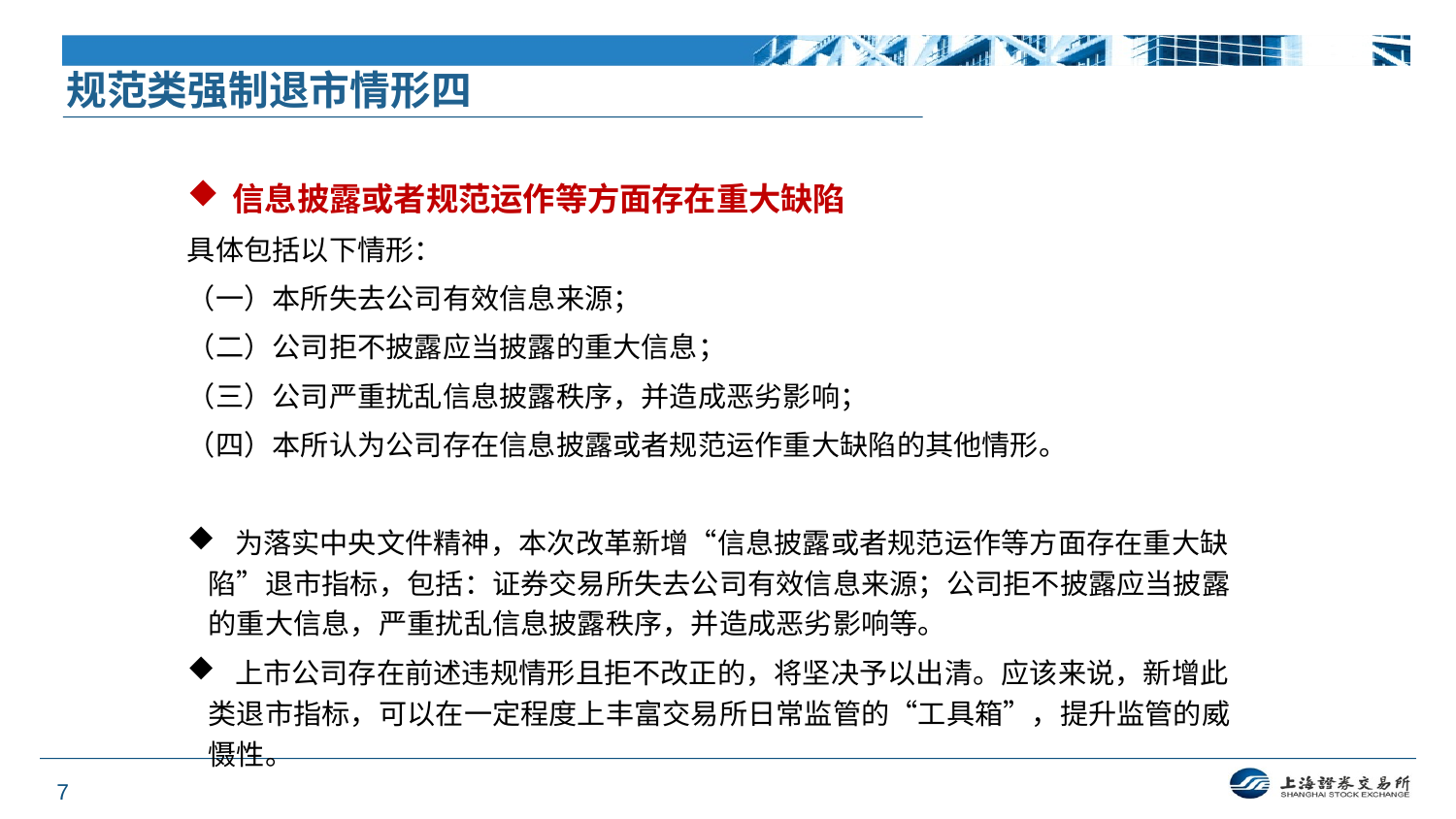

规范类强制退市情形四
信息披露或者规范运作等方面存在重大缺陷
具体包括以下情形：
（一）本所失去公司有效信息来源；
（二）公司拒不披露应当披露的重大信息；
（三）公司严重扰乱信息披露秩序，并造成恶劣影响；
（四）本所认为公司存在信息披露或者规范运作重大缺陷的其他情形。

  为落实中央文件精神，本次改革新增“信息披露或者规范运作等方面存在重大缺陷”退市指标，包括：证券交易所失去公司有效信息来源；公司拒不披露应当披露的重大信息，严重扰乱信息披露秩序，并造成恶劣影响等。
  上市公司存在前述违规情形且拒不改正的，将坚决予以出清。应该来说，新增此类退市指标，可以在一定程度上丰富交易所日常监管的“工具箱”，提升监管的威慑性。
7